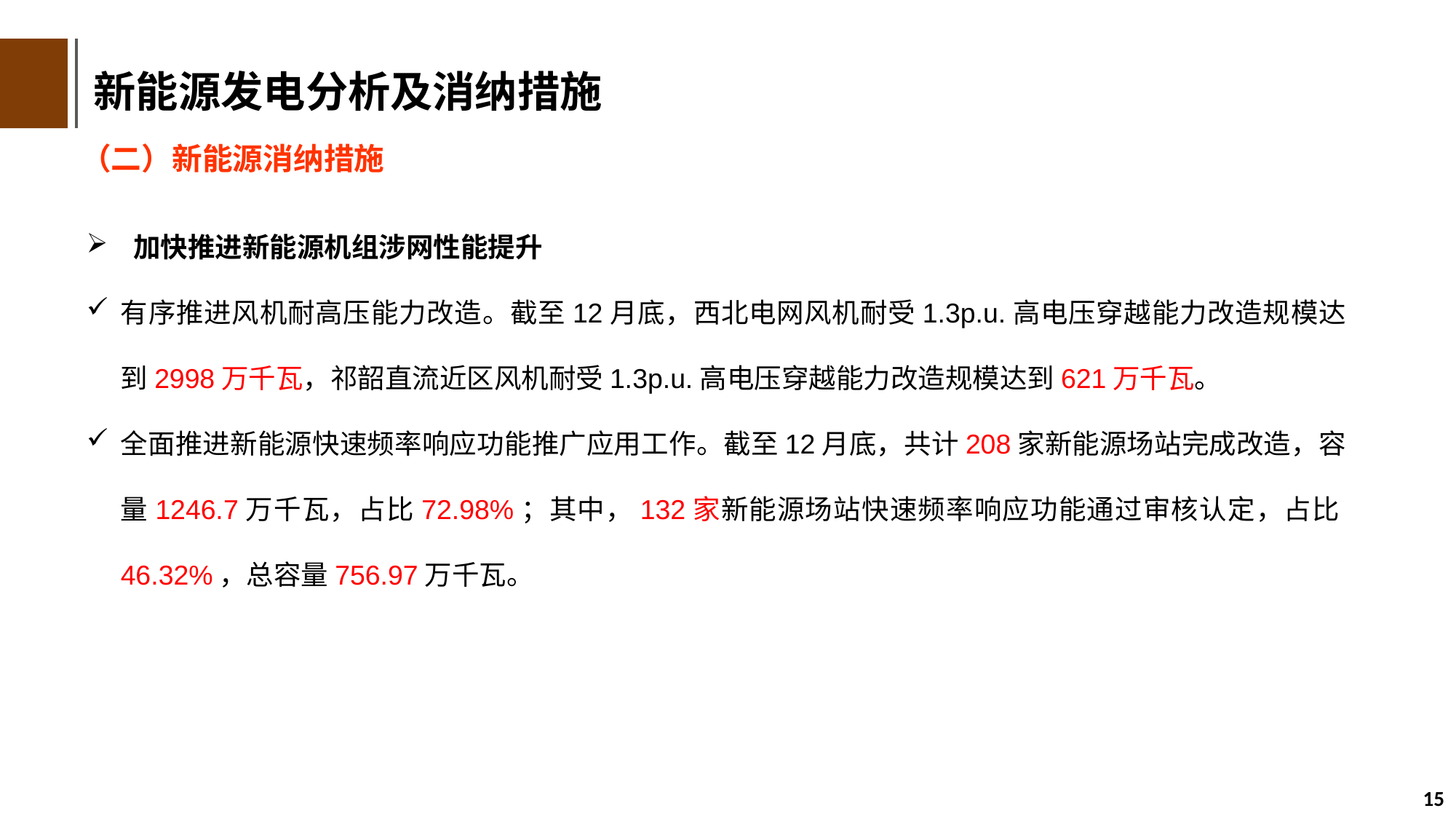

新能源发电分析及消纳措施

（二）新能源消纳措施
 加快推进新能源机组涉网性能提升
有序推进风机耐高压能力改造。截至12月底，西北电网风机耐受1.3p.u.高电压穿越能力改造规模达到2998万千瓦，祁韶直流近区风机耐受1.3p.u.高电压穿越能力改造规模达到621万千瓦。
全面推进新能源快速频率响应功能推广应用工作。截至12月底，共计208家新能源场站完成改造，容量1246.7万千瓦，占比72.98%；其中，132家新能源场站快速频率响应功能通过审核认定，占比46.32%，总容量756.97万千瓦。
15